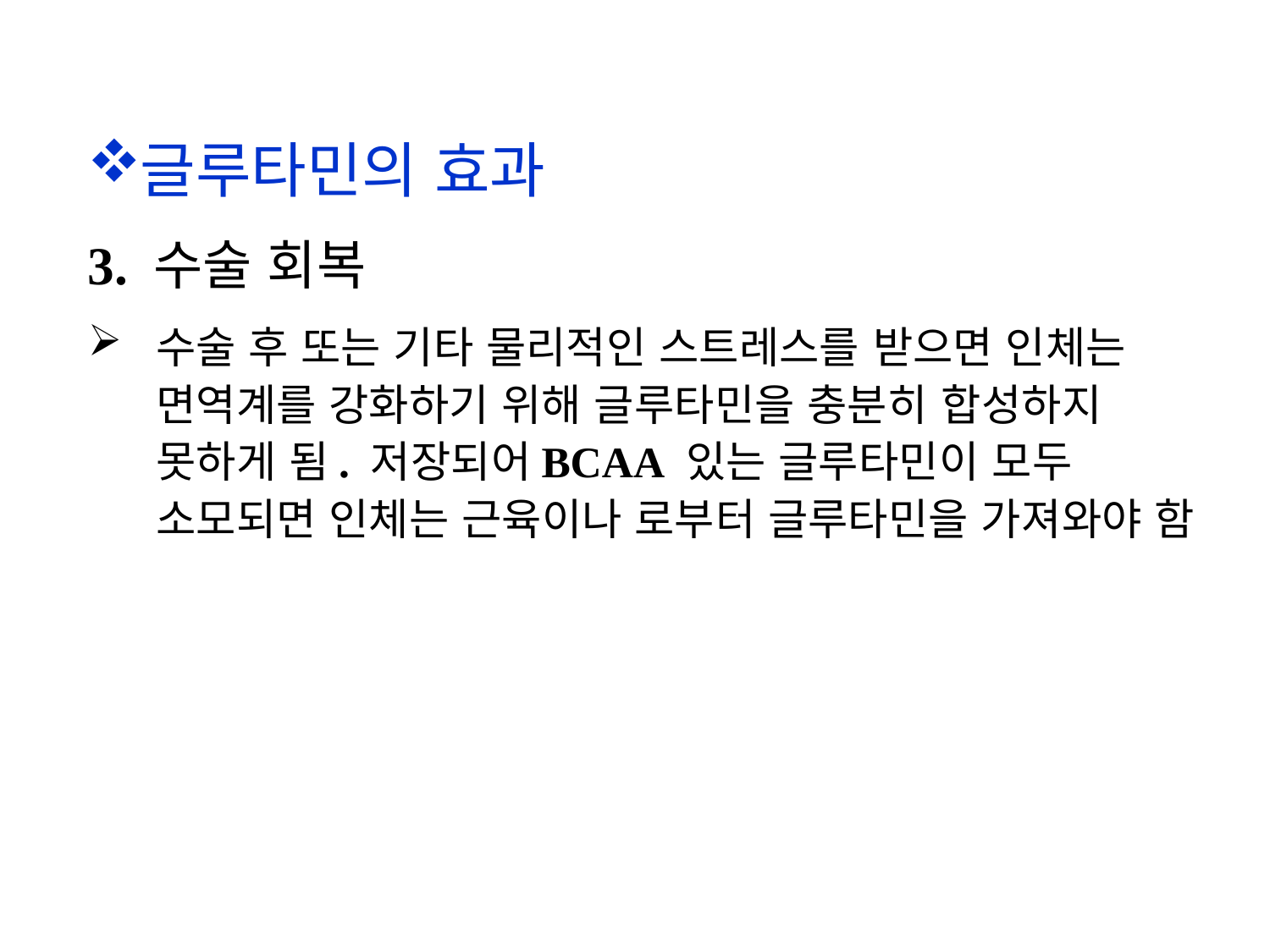

글루타민의 효과
3. 수술 회복
수술 후 또는 기타 물리적인 스트레스를 받으면 인체는 면역계를 강화하기 위해 글루타민을 충분히 합성하지 못하게 됨. 저장되어BCAA 있는 글루타민이 모두 소모되면 인체는 근육이나 로부터 글루타민을 가져와야 함